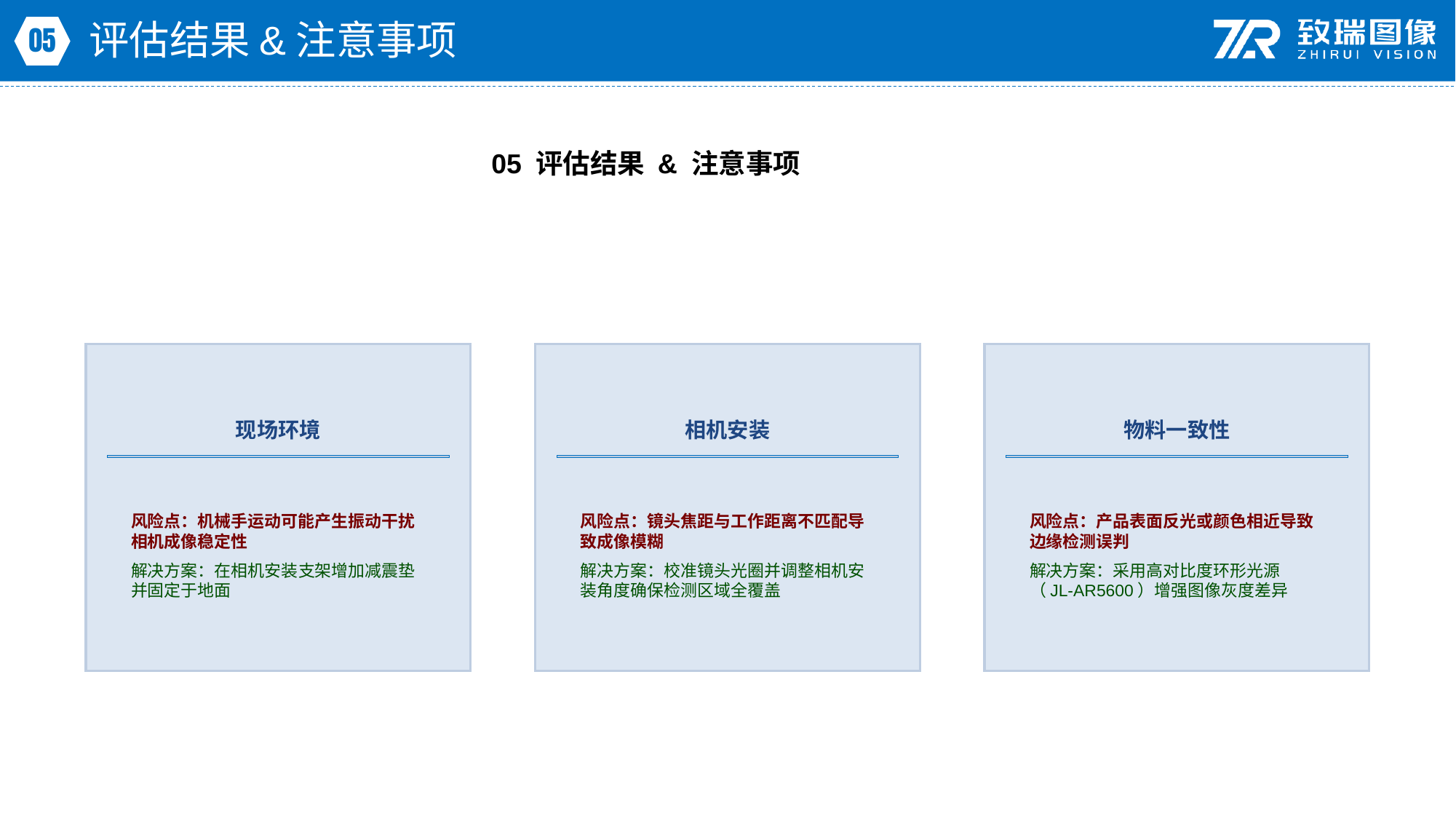

评估结果&注意事项
05

05 评估结果 & 注意事项

现场环境

相机安装

物料一致性

风险点：机械手运动可能产生振动干扰相机成像稳定性
解决方案：在相机安装支架增加减震垫并固定于地面

风险点：镜头焦距与工作距离不匹配导致成像模糊
解决方案：校准镜头光圈并调整相机安装角度确保检测区域全覆盖

风险点：产品表面反光或颜色相近导致边缘检测误判
解决方案：采用高对比度环形光源（JL-AR5600）增强图像灰度差异